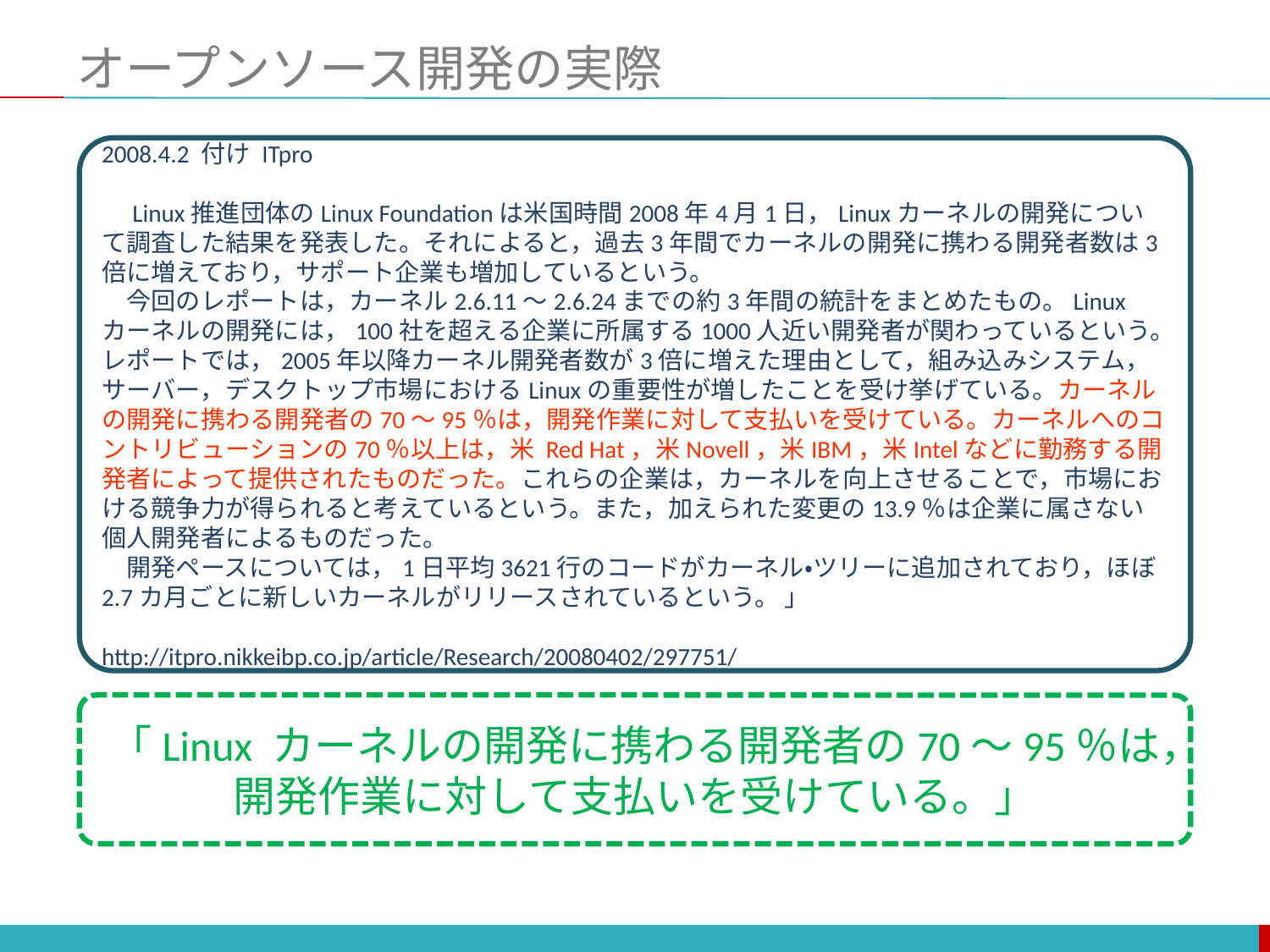

# オープンソース開発の実際
2008.4.2 付け ITpro

　Linux推進団体のLinux Foundationは米国時間2008年4月1日，Linuxカーネルの開発について調査した結果を発表した。それによると，過去3年間でカーネルの開発に携わる開発者数は3倍に増えており，サポート企業も増加しているという。
　今回のレポートは，カーネル2.6.11～2.6.24までの約3年間の統計をまとめたもの。Linuxカーネルの開発には，100社を超える企業に所属する1000人近い開発者が関わっているという。レポートでは，2005年以降カーネル開発者数が3倍に増えた理由として，組み込みシステム，サーバー，デスクトップ市場におけるLinuxの重要性が増したことを受け挙げている。カーネルの開発に携わる開発者の70～95％は，開発作業に対して支払いを受けている。カーネルへのコントリビューションの70％以上は，米 Red Hat，米Novell，米IBM，米Intelなどに勤務する開発者によって提供されたものだった。これらの企業は，カーネルを向上させることで，市場における競争力が得られると考えているという。また，加えられた変更の13.9％は企業に属さない個人開発者によるものだった。
　開発ペースについては，1日平均3621行のコードがカーネル・ツリーに追加されており，ほぼ2.7カ月ごとに新しいカーネルがリリースされているという。 」

http://itpro.nikkeibp.co.jp/article/Research/20080402/297751/
「Linux カーネルの開発に携わる開発者の70～95％は，開発作業に対して支払いを受けている。」